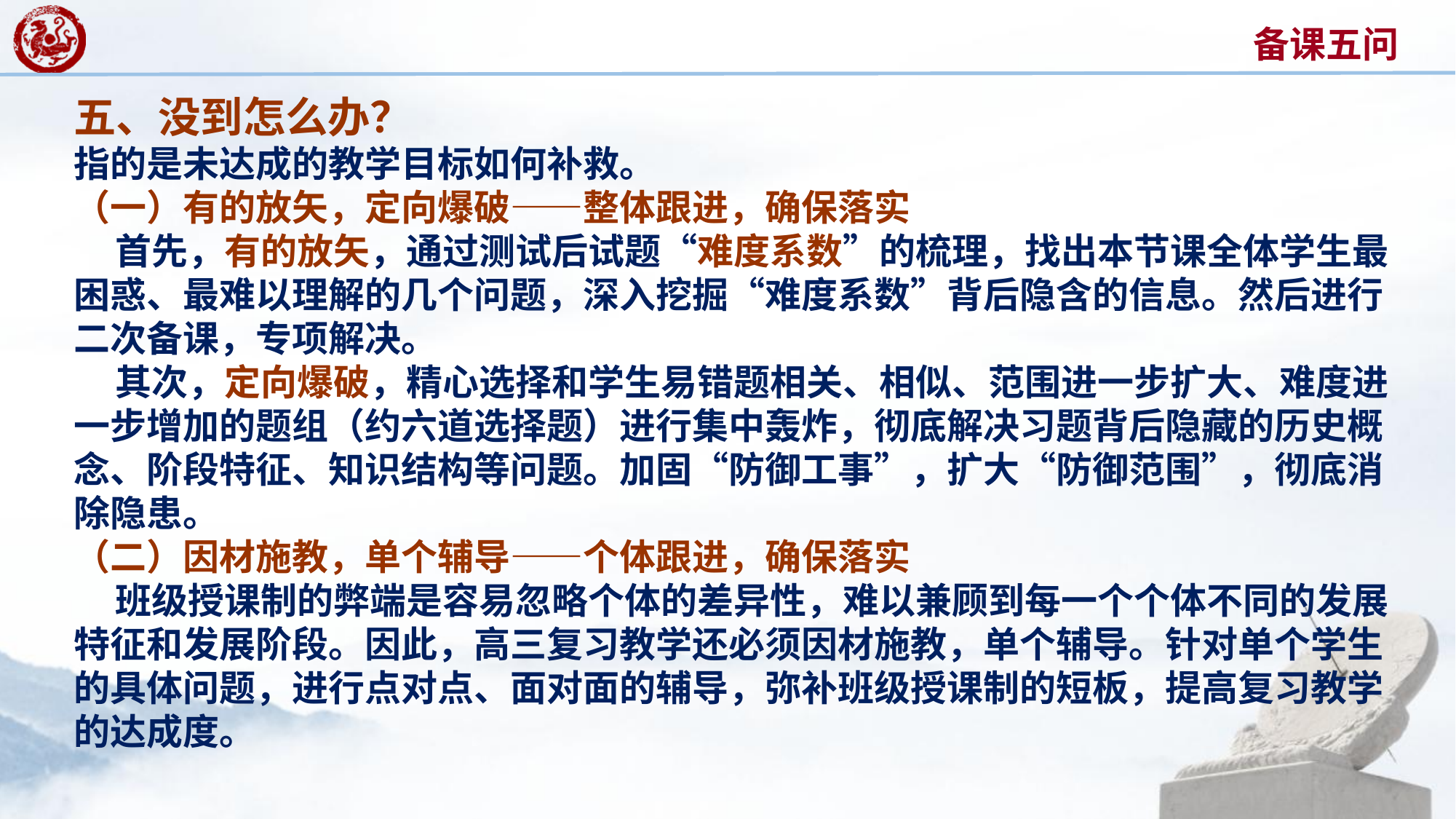

五、没到怎么办？
指的是未达成的教学目标如何补救。
（一）有的放矢，定向爆破——整体跟进，确保落实
    首先，有的放矢，通过测试后试题“难度系数”的梳理，找出本节课全体学生最困惑、最难以理解的几个问题，深入挖掘“难度系数”背后隐含的信息。然后进行二次备课，专项解决。
    其次，定向爆破，精心选择和学生易错题相关、相似、范围进一步扩大、难度进一步增加的题组（约六道选择题）进行集中轰炸，彻底解决习题背后隐藏的历史概念、阶段特征、知识结构等问题。加固“防御工事”，扩大“防御范围”，彻底消除隐患。
（二）因材施教，单个辅导——个体跟进，确保落实
    班级授课制的弊端是容易忽略个体的差异性，难以兼顾到每一个个体不同的发展特征和发展阶段。因此，高三复习教学还必须因材施教，单个辅导。针对单个学生的具体问题，进行点对点、面对面的辅导，弥补班级授课制的短板，提高复习教学的达成度。